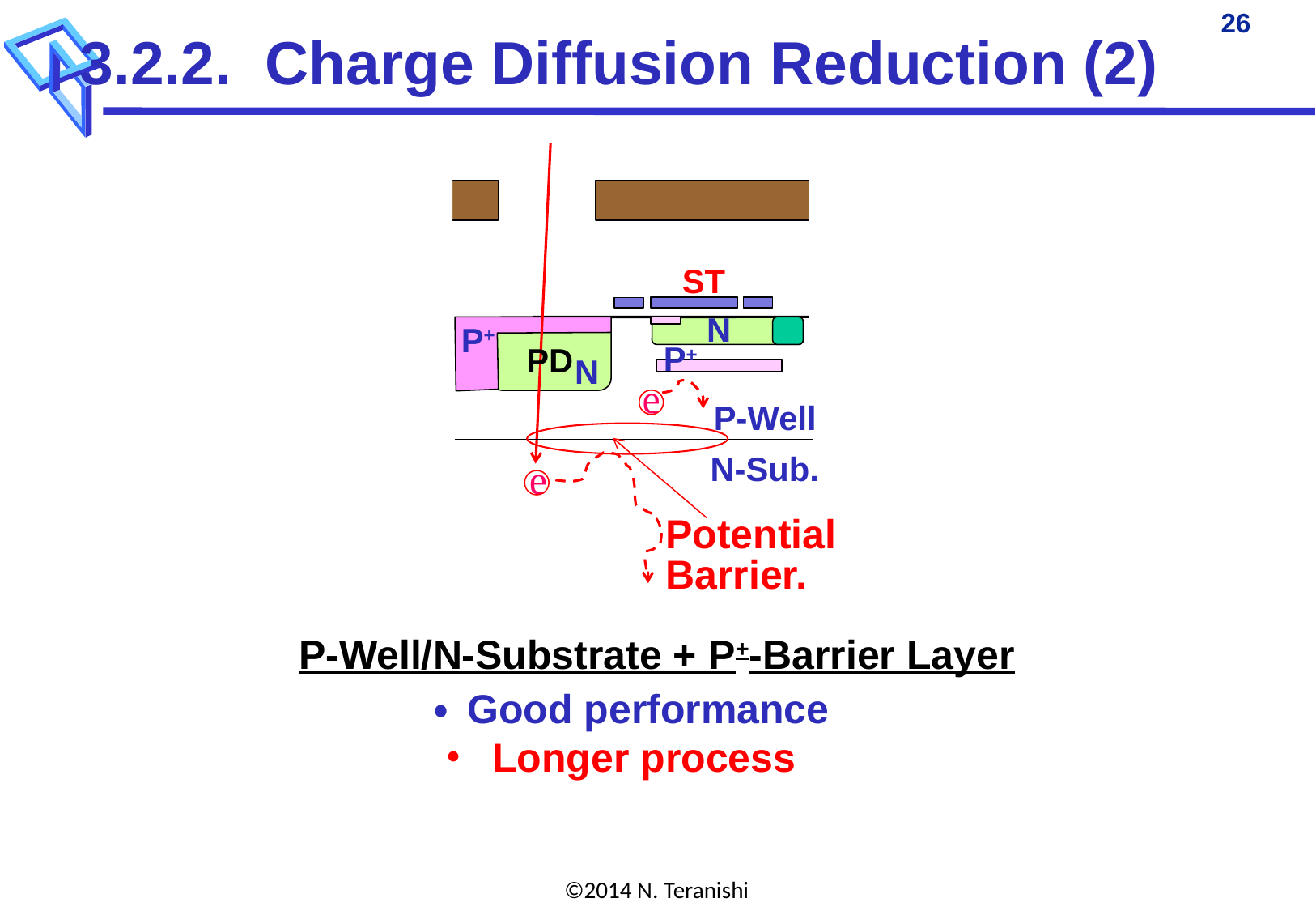

3.2.2.  Charge Diffusion Reduction (2)

ST

N
P+

P+
PD
N

e

P-Well

N-Sub.
e

Potential
Barrier.
P-Well/N-Substrate + P+-Barrier Layer

・ Good performance
・ Longer process